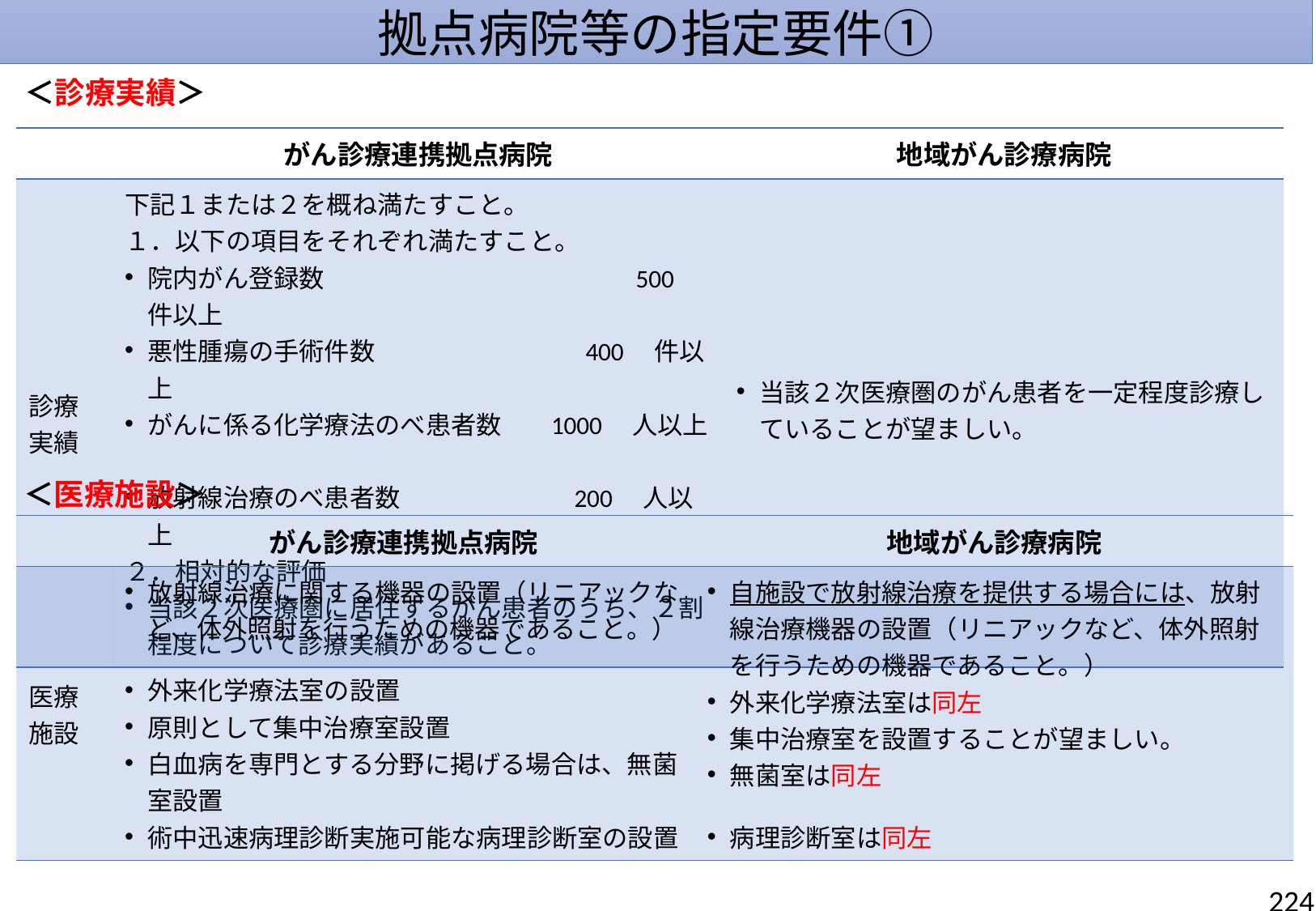

拠点病院等の指定要件①
＜診療実績＞
|  | がん診療連携拠点病院 | 地域がん診療病院 |
| --- | --- | --- |
| 診療実績 | 下記１または２を概ね満たすこと。 １．以下の項目をそれぞれ満たすこと。　 院内がん登録数　　　　　　　　 　　 500　件以上　 悪性腫瘍の手術件数 　　　 　 400　件以上 がんに係る化学療法のべ患者数 　 1000　人以上　　　　 放射線治療のべ患者数 　 　 　200　人以上 ２．相対的な評価 当該２次医療圏に居住するがん患者のうち、２割程度について診療実績があること。 | 当該２次医療圏のがん患者を一定程度診療していることが望ましい。 |
＜医療施設＞
|  | がん診療連携拠点病院 | 地域がん診療病院 |
| --- | --- | --- |
| 医療施設 | 放射線治療に関する機器の設置（リニアックなど、体外照射を行うための機器であること。） 外来化学療法室の設置 原則として集中治療室設置 白血病を専門とする分野に掲げる場合は、無菌室設置 術中迅速病理診断実施可能な病理診断室の設置 | 自施設で放射線治療を提供する場合には、放射線治療機器の設置（リニアックなど、体外照射を行うための機器であること。） 外来化学療法室は同左 集中治療室を設置することが望ましい。 無菌室は同左 病理診断室は同左 |
224